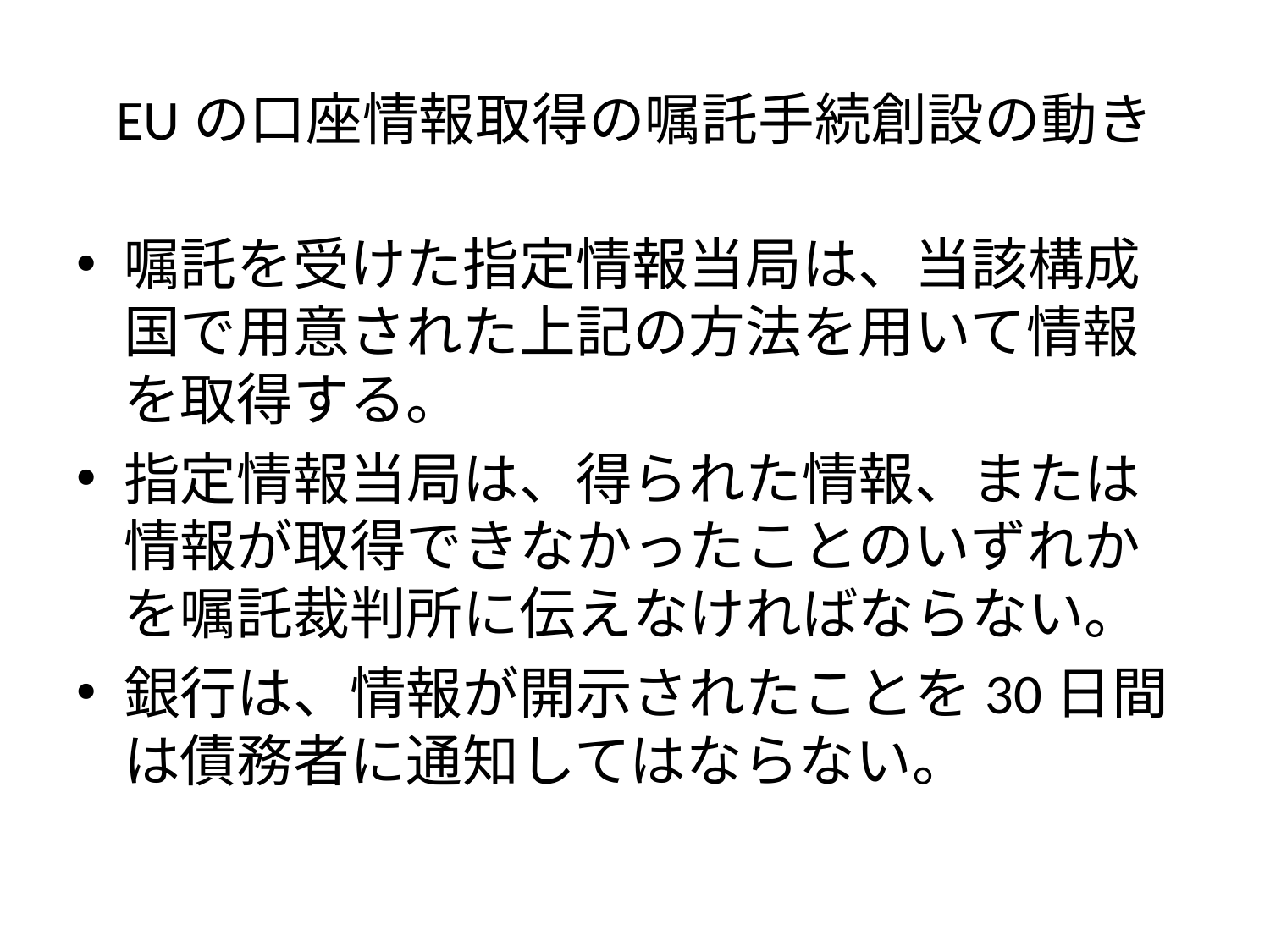

# EUの口座情報取得の嘱託手続創設の動き
嘱託を受けた指定情報当局は、当該構成国で用意された上記の方法を用いて情報を取得する。
指定情報当局は、得られた情報、または情報が取得できなかったことのいずれかを嘱託裁判所に伝えなければならない。
銀行は、情報が開示されたことを30日間は債務者に通知してはならない。